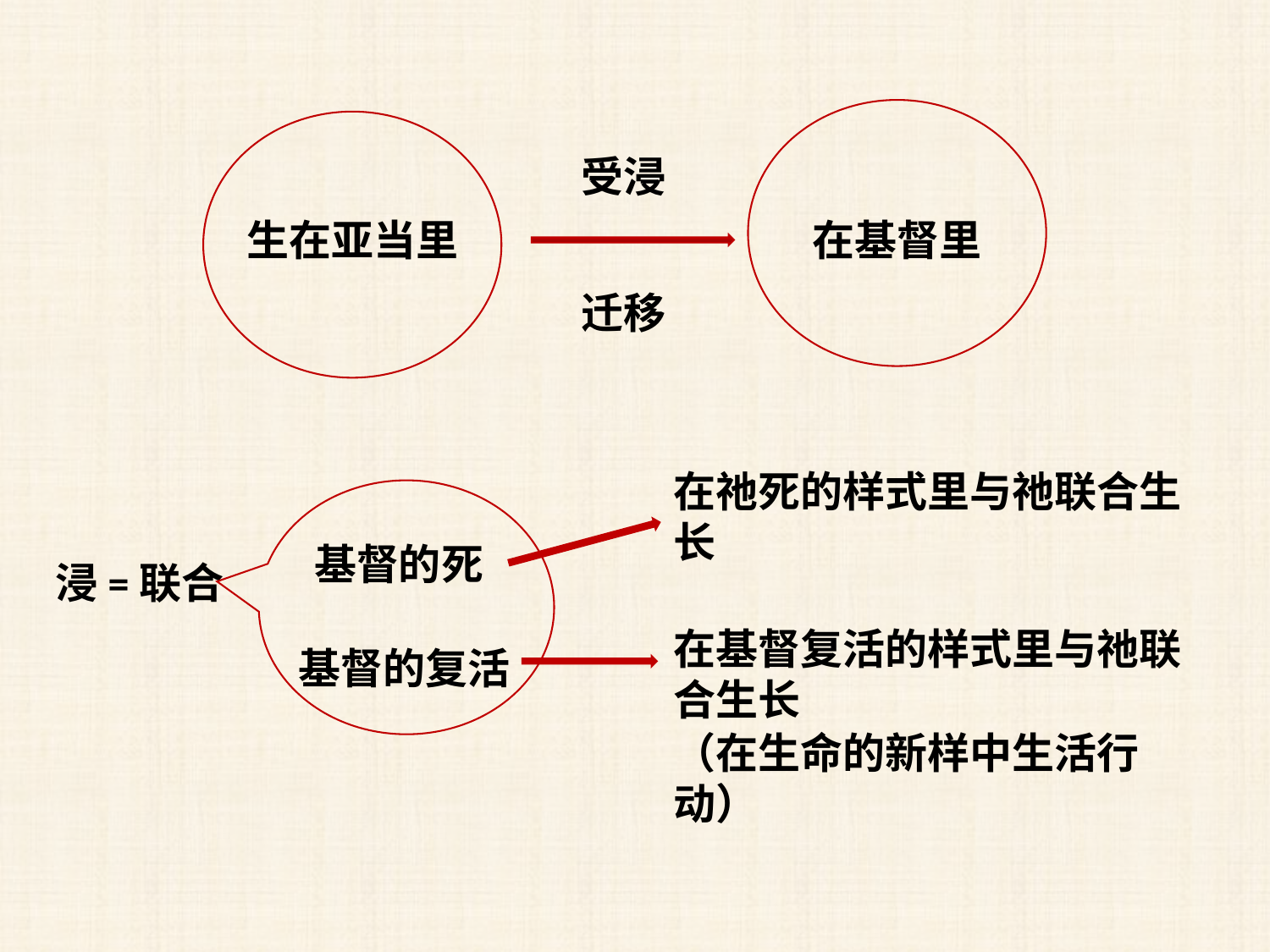

受浸
生在亚当里
在基督里

迁移
在祂死的样式里与祂联合生长

基督的死

浸=联合
在基督复活的样式里与祂联合生长
基督的复活

（在生命的新样中生活行动）